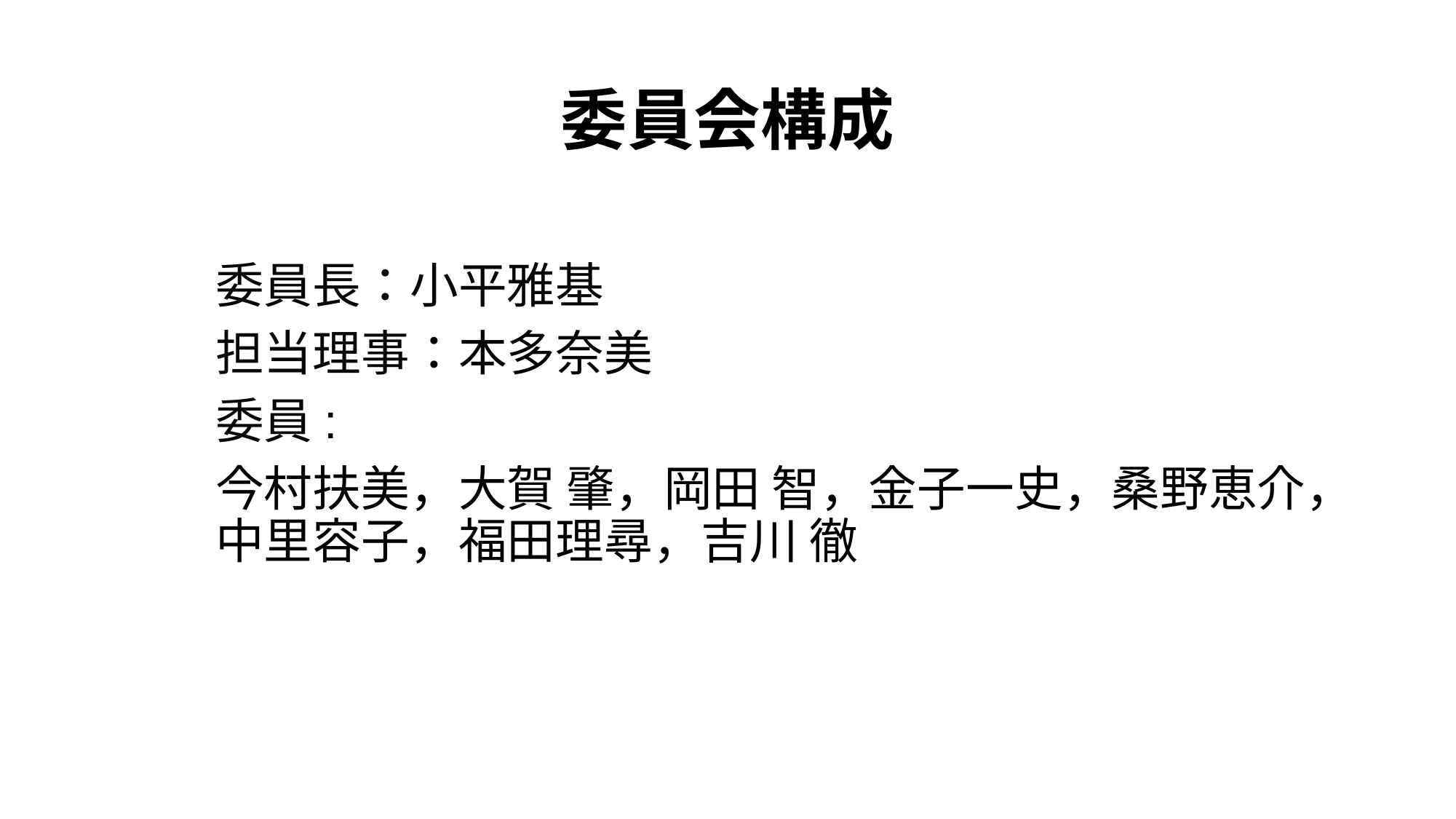

# 委員会構成
委員長：小平雅基
担当理事：本多奈美
委員:
今村扶美，大賀 肇，岡田 智，金子一史，桑野恵介，
中里容子，福田理尋，吉川 徹